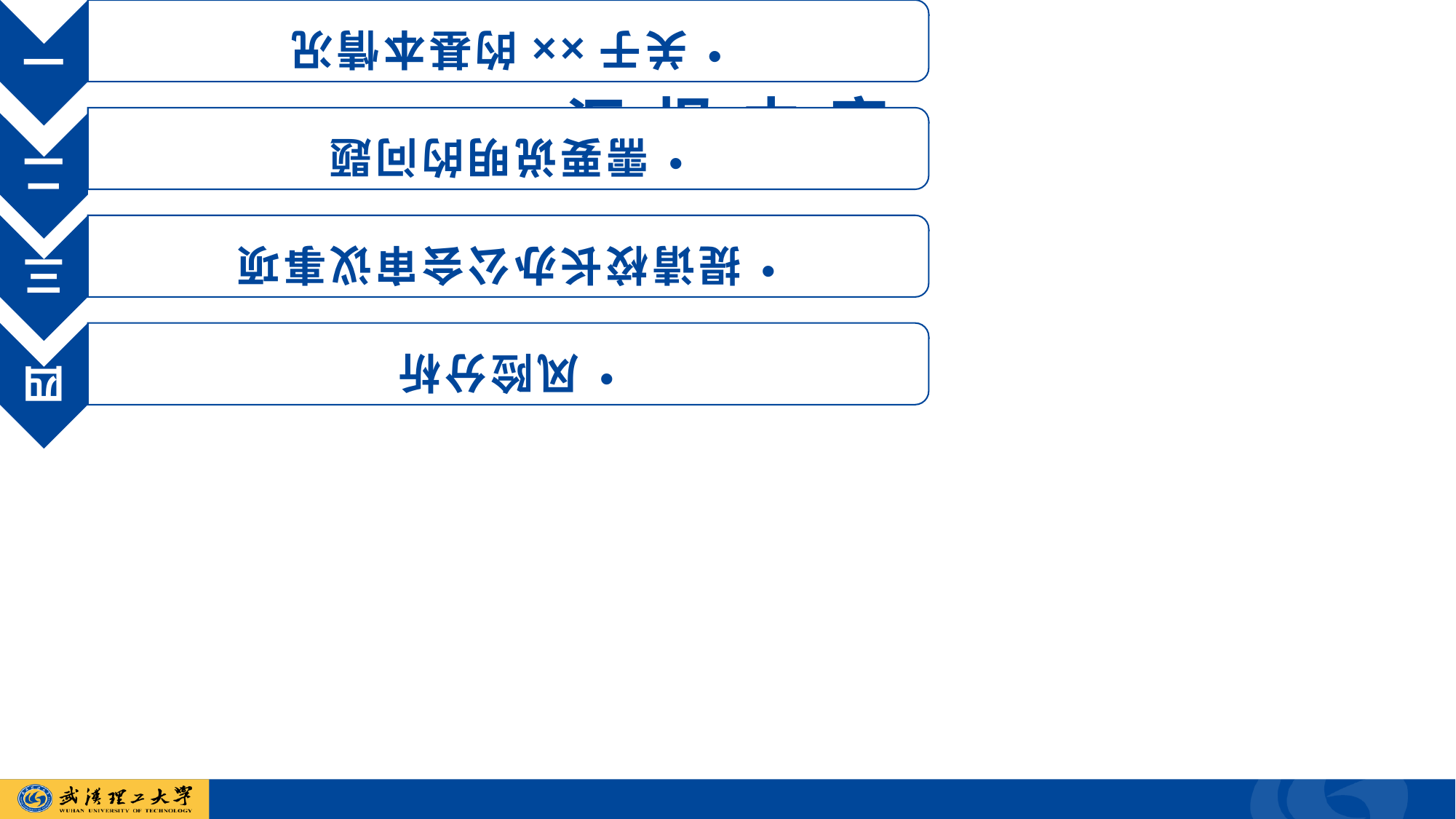

汇  报  内  容
一
关于××的基本情况
二
需要说明的问题
三
提请校长办公会审议事项
四
风险分析